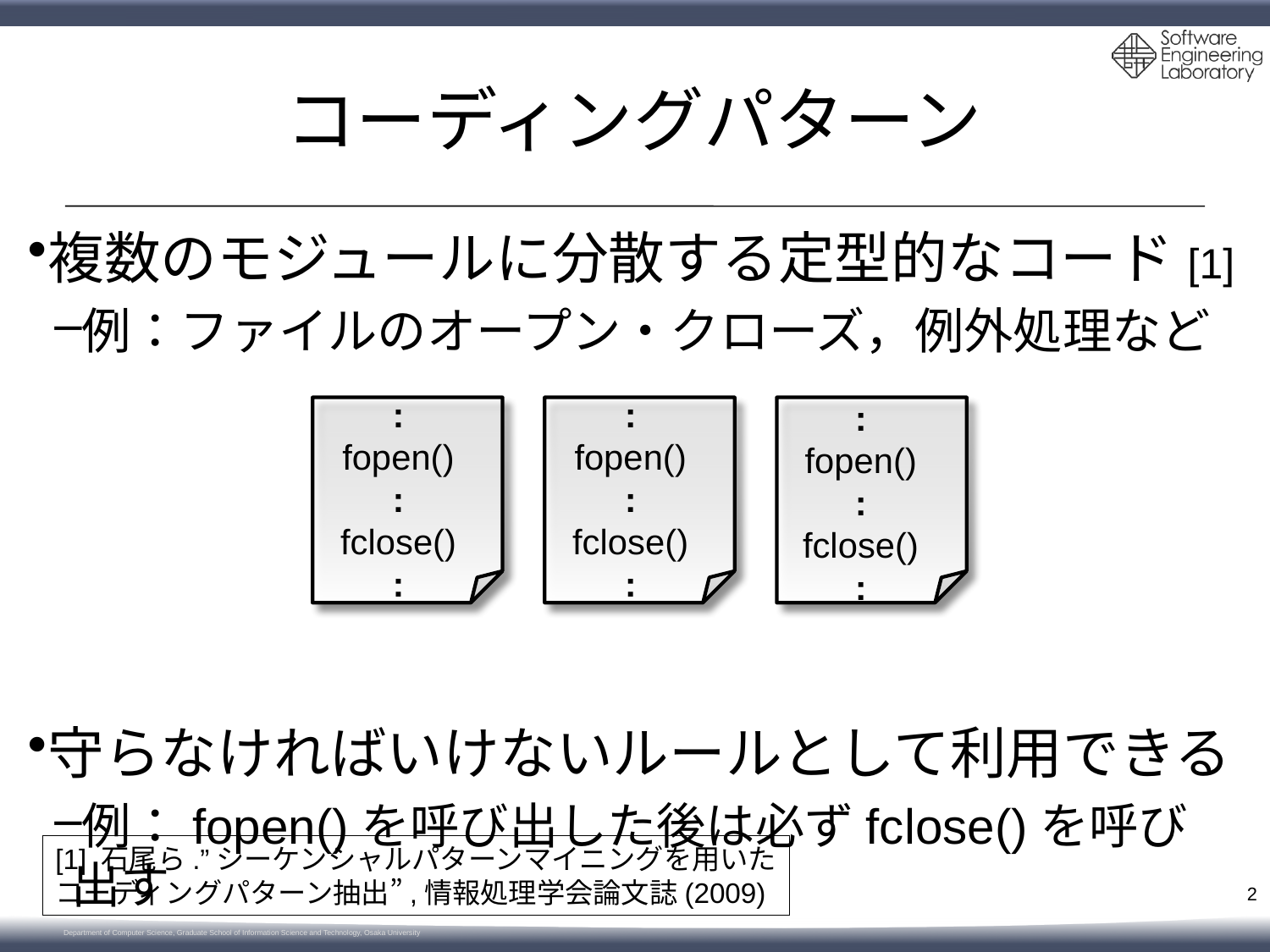

# コーディングパターン
複数のモジュールに分散する定型的なコード[1]
例：ファイルのオープン・クローズ，例外処理など

守らなければいけないルールとして利用できる
例：fopen()を呼び出した後は必ずfclose()を呼び出す

:
fopen()
:
fclose()
:
:
fopen()
:
fclose()
:
:
fopen()
:
fclose()
:

[1] 石尾ら.”シーケンシャルパターンマイニングを用いた
コーディングパターン抽出”,情報処理学会論文誌(2009)
2